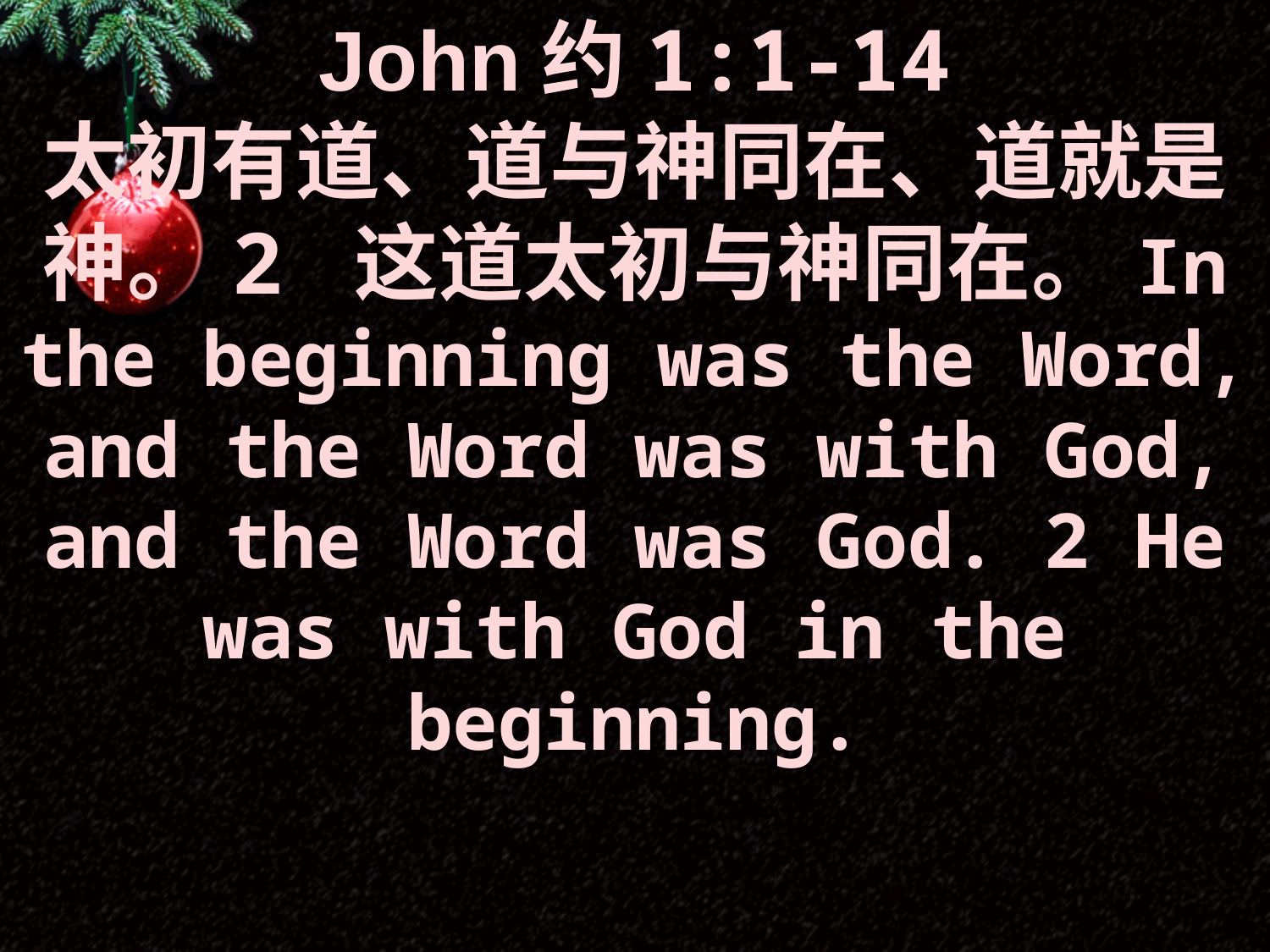

John约1:1-14
太初有道、道与神同在、道就是神。2 这道太初与神同在。In the beginning was the Word, and the Word was with God, and the Word was God. 2 He was with God in the beginning.